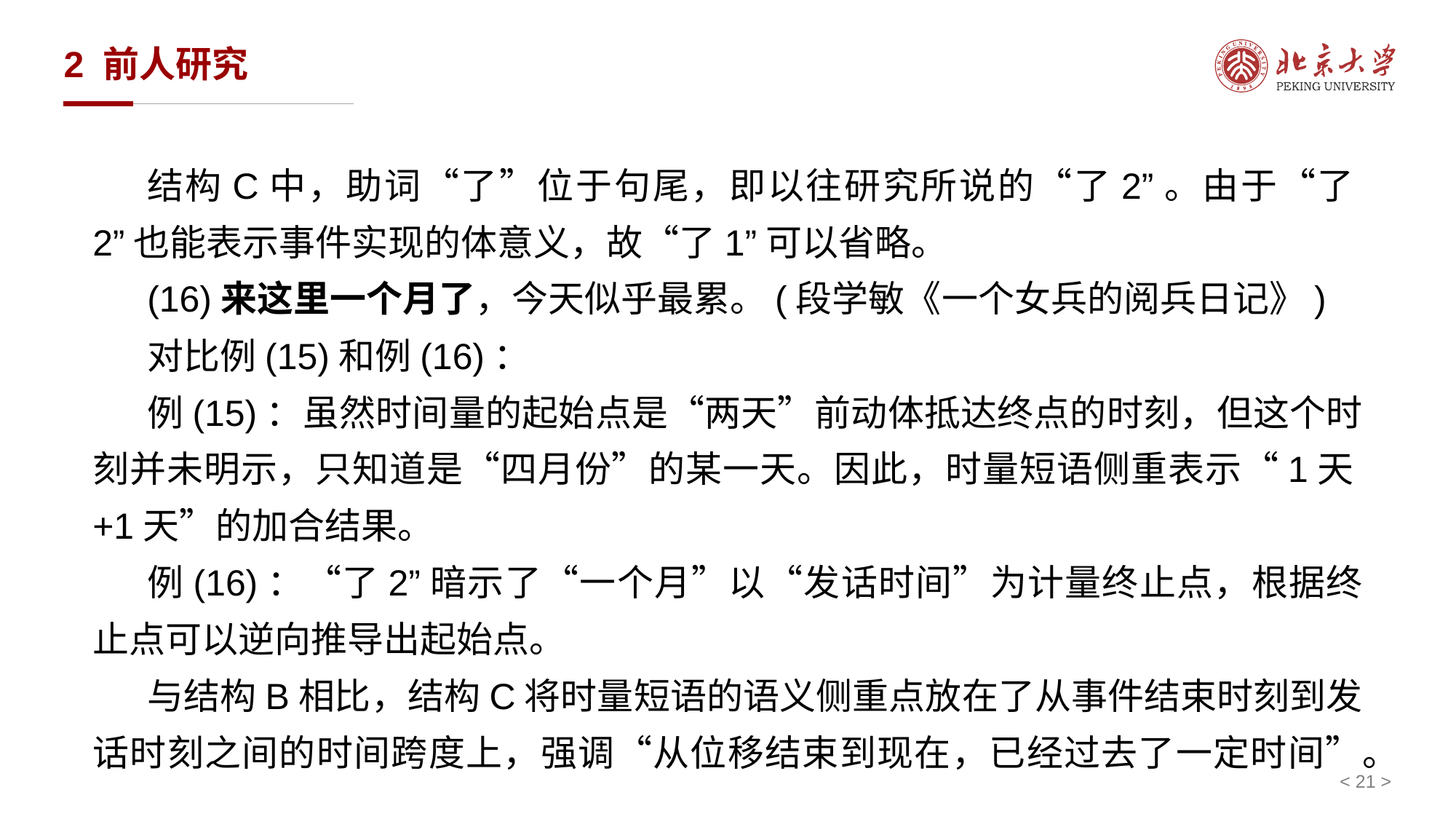

# 2 前人研究
结构C中，助词“了”位于句尾，即以往研究所说的“了2”。由于“了2”也能表示事件实现的体意义，故“了1”可以省略。
(16)来这里一个月了，今天似乎最累。(段学敏《一个女兵的阅兵日记》)
对比例(15)和例(16)：
例(15)：虽然时间量的起始点是“两天”前动体抵达终点的时刻，但这个时刻并未明示，只知道是“四月份”的某一天。因此，时量短语侧重表示“1天+1天”的加合结果。
例(16)：“了2”暗示了“一个月”以“发话时间”为计量终止点，根据终止点可以逆向推导出起始点。
与结构B相比，结构C将时量短语的语义侧重点放在了从事件结束时刻到发话时刻之间的时间跨度上，强调“从位移结束到现在，已经过去了一定时间”。
< 21 >